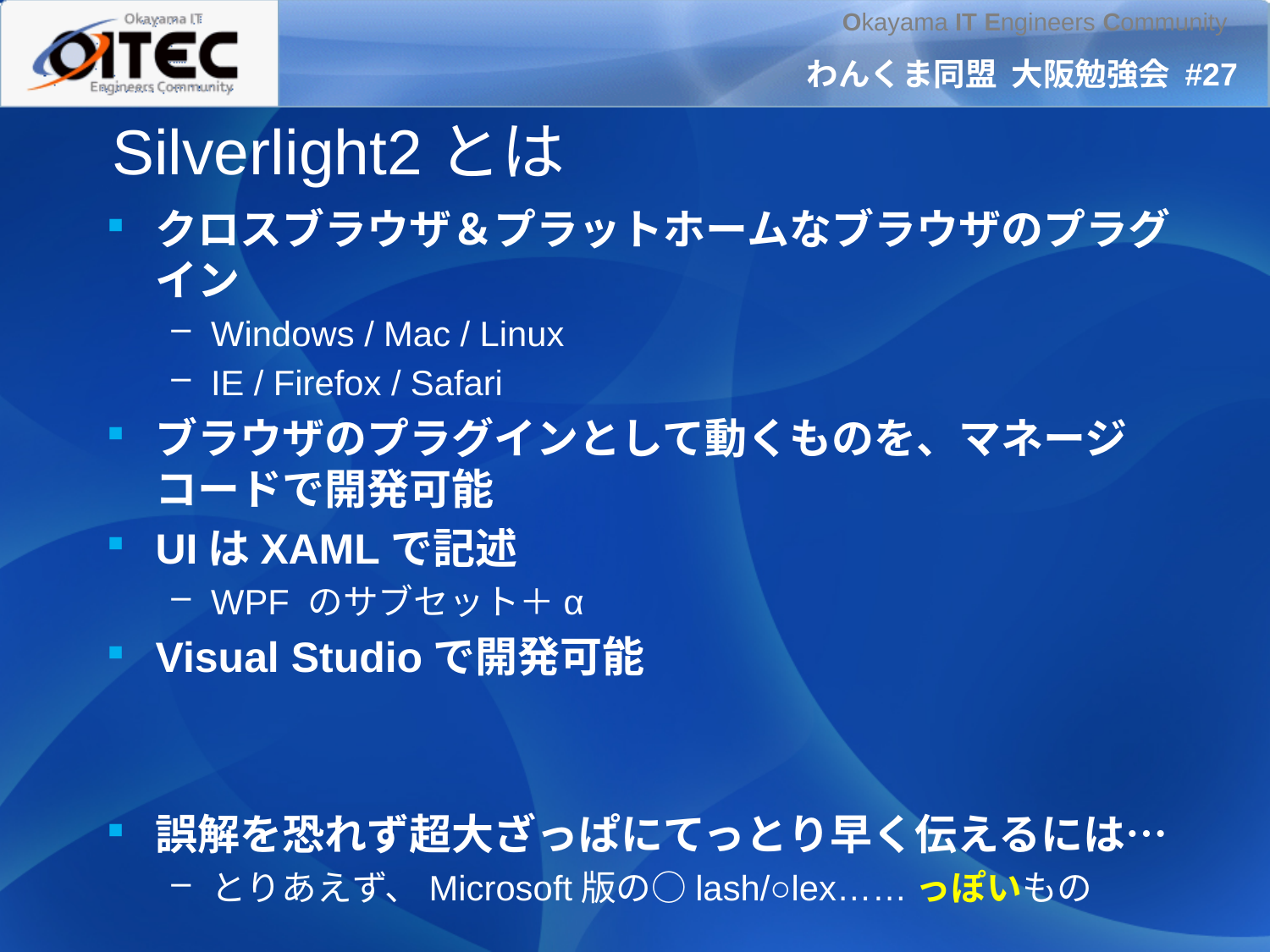

# Silverlight2とは
クロスブラウザ＆プラットホームなブラウザのプラグイン
Windows / Mac / Linux
IE / Firefox / Safari
ブラウザのプラグインとして動くものを、マネージコードで開発可能
UIはXAMLで記述
WPF のサブセット＋α
Visual Studioで開発可能

誤解を恐れず超大ざっぱにてっとり早く伝えるには…
とりあえず、Microsoft版の○lash/○lex……っぽいもの